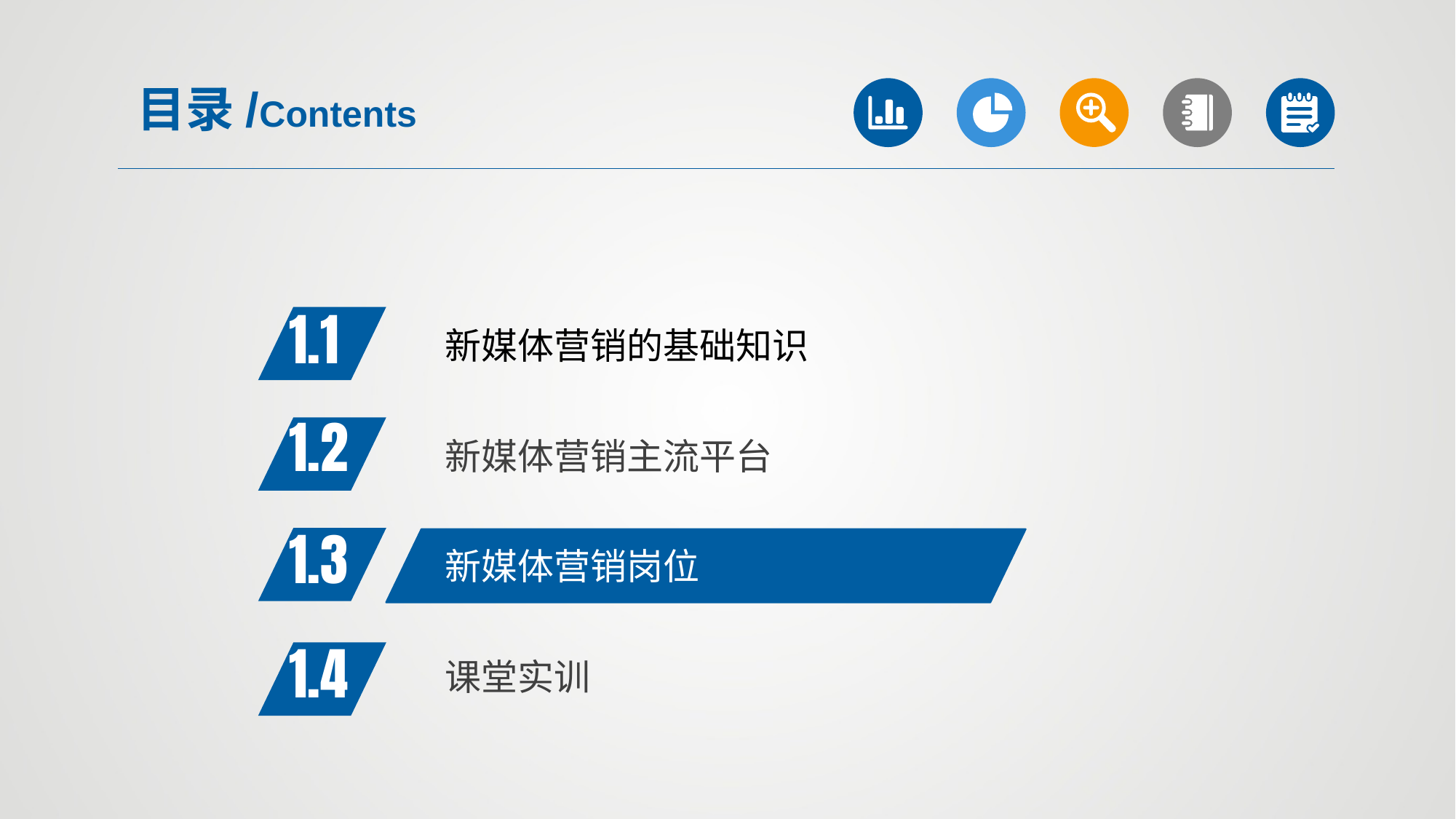

目录/Contents

1.1

新媒体营销的基础知识
1.2

新媒体营销主流平台
1.3

新媒体营销岗位
1.4

课堂实训